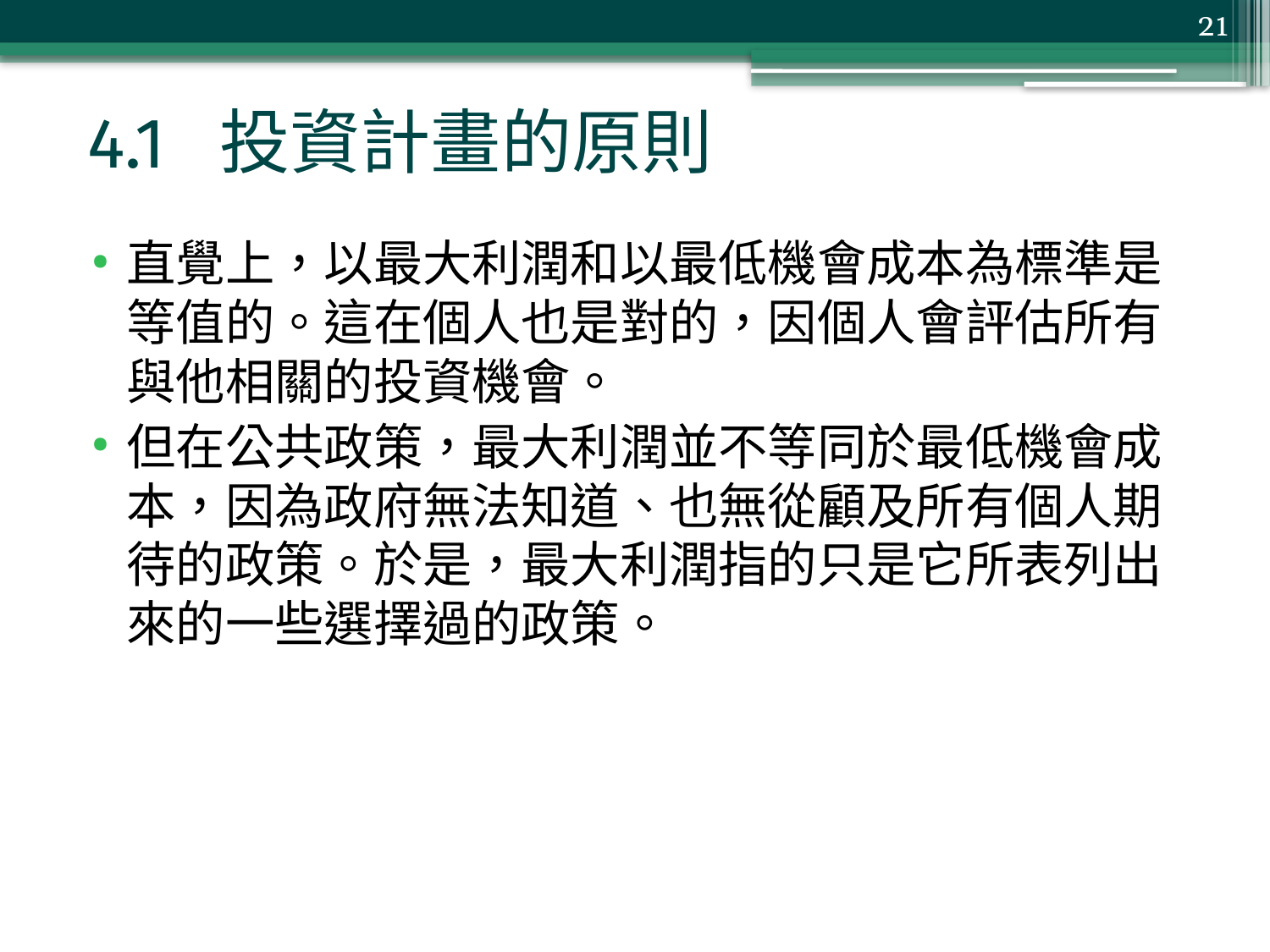

21
# 4.1  投資計畫的原則
直覺上，以最大利潤和以最低機會成本為標準是等值的。這在個人也是對的，因個人會評估所有與他相關的投資機會。
但在公共政策，最大利潤並不等同於最低機會成本，因為政府無法知道、也無從顧及所有個人期待的政策。於是，最大利潤指的只是它所表列出來的一些選擇過的政策。